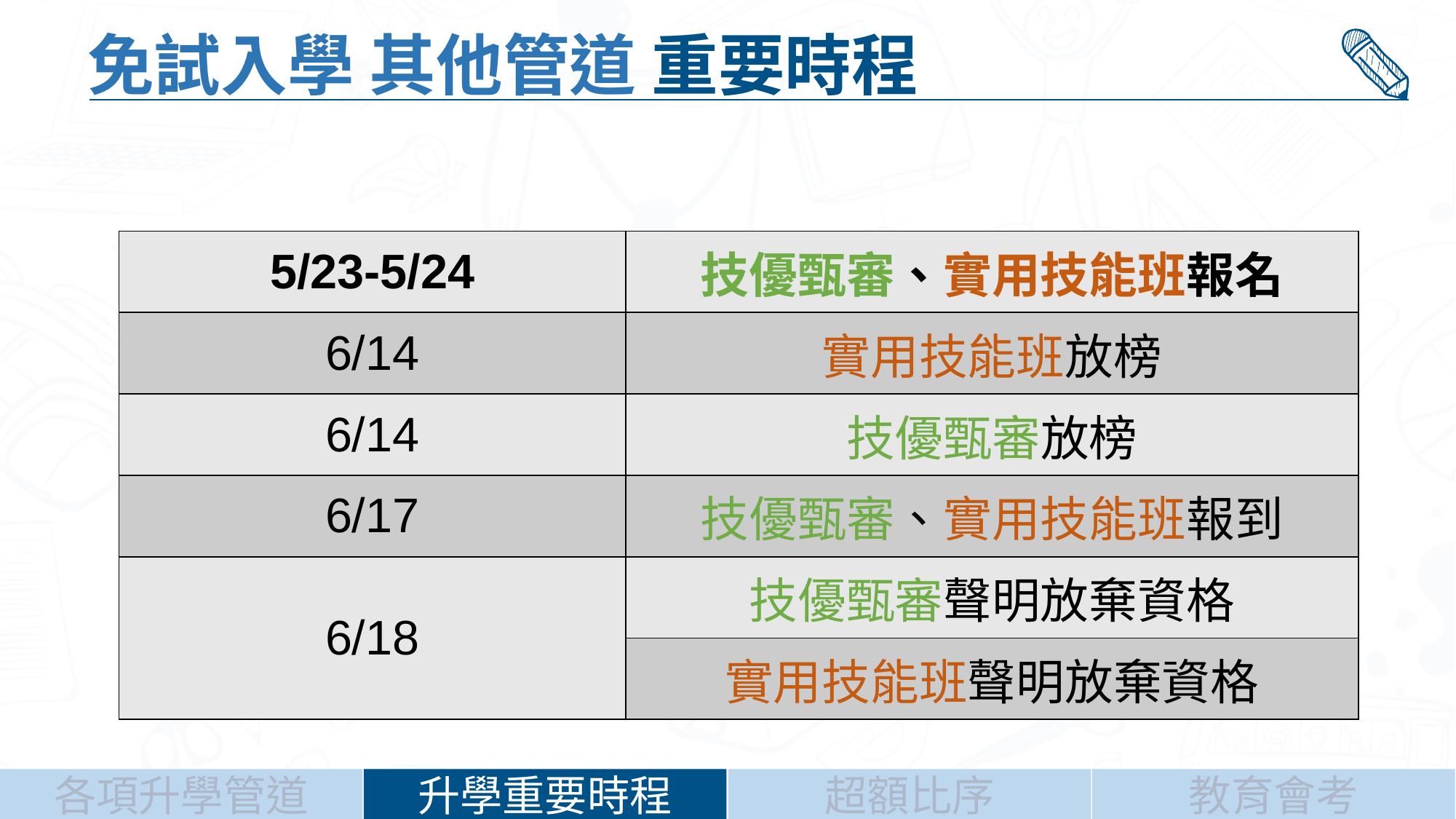

免試入學 其他管道 重要時程
| 5/23-5/24 | 技優甄審、實用技能班報名 |
| --- | --- |
| 6/14 | 實用技能班放榜 |
| 6/14 | 技優甄審放榜 |
| 6/17 | 技優甄審、實用技能班報到 |
| 6/18 | 技優甄審聲明放棄資格 |
|  | 實用技能班聲明放棄資格 |
升學重要時程
超額比序
教育會考
各項升學管道